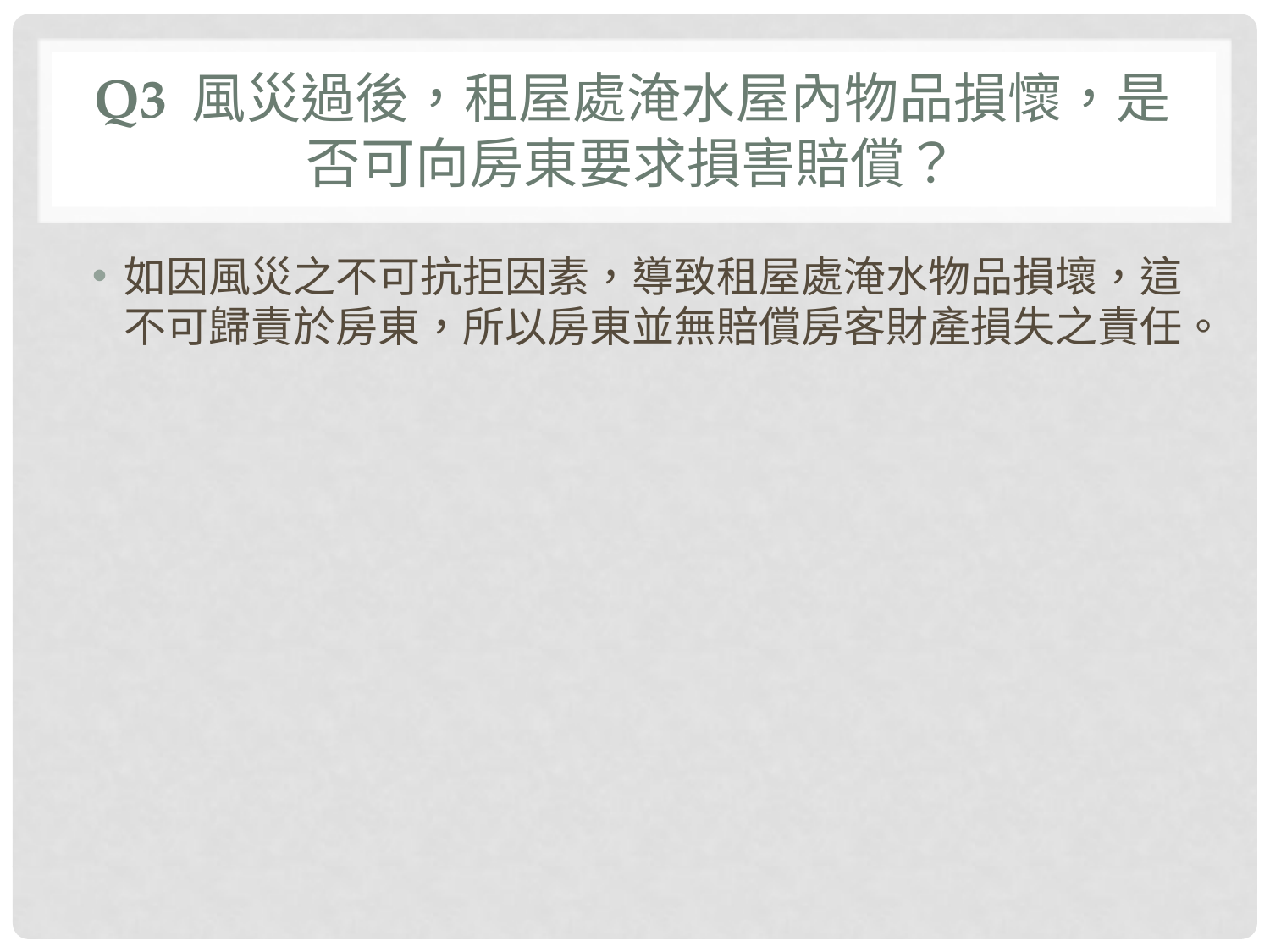

# q3 風災過後，租屋處淹水屋內物品損懷，是否可向房東要求損害賠償？
如因風災之不可抗拒因素，導致租屋處淹水物品損壞，這不可歸責於房東，所以房東並無賠償房客財產損失之責任。